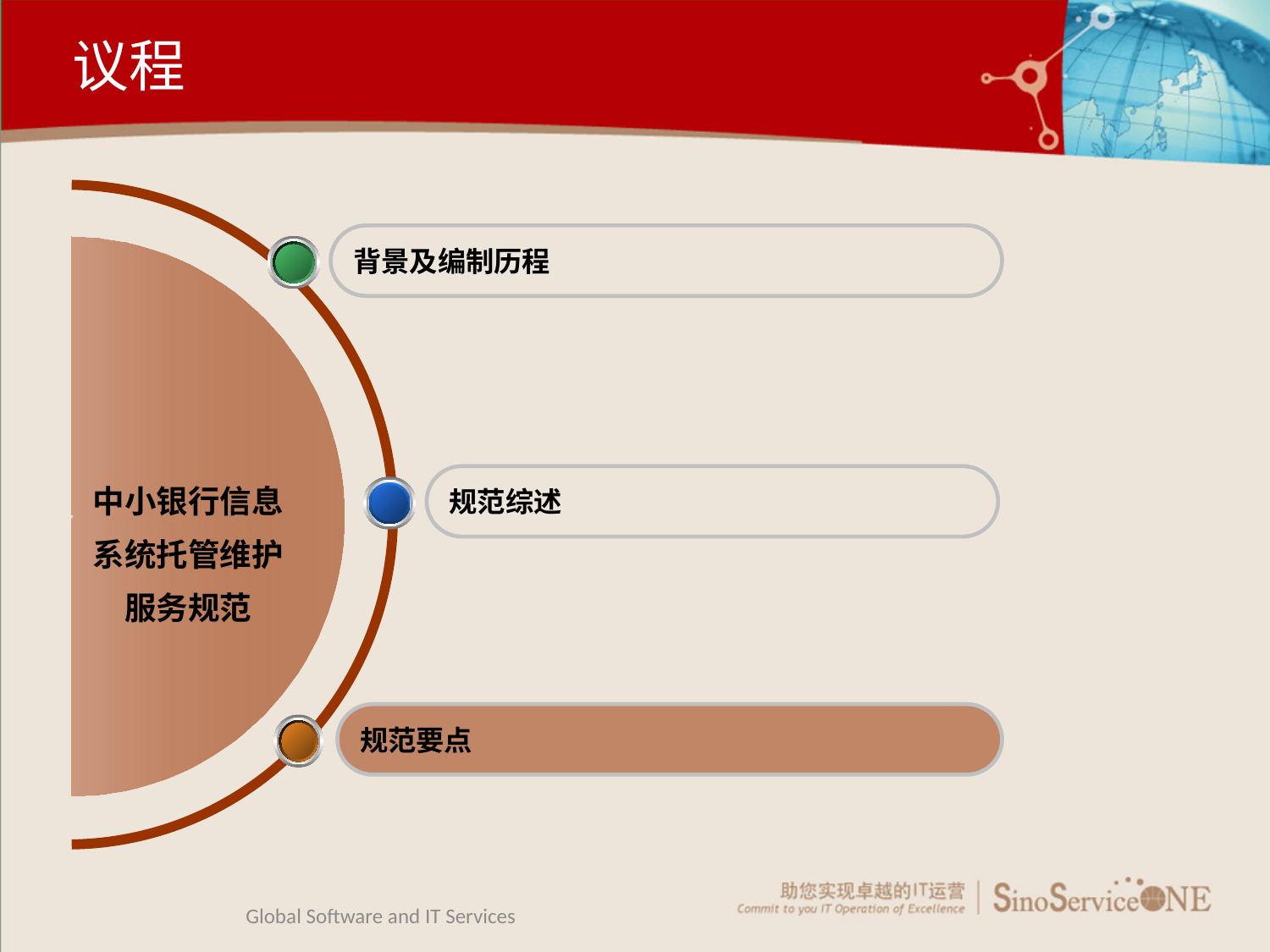

# 议程

背景及编制历程

中小银行信息系统托管维护服务规范
规范综述

规范要点

Global Software and IT Services